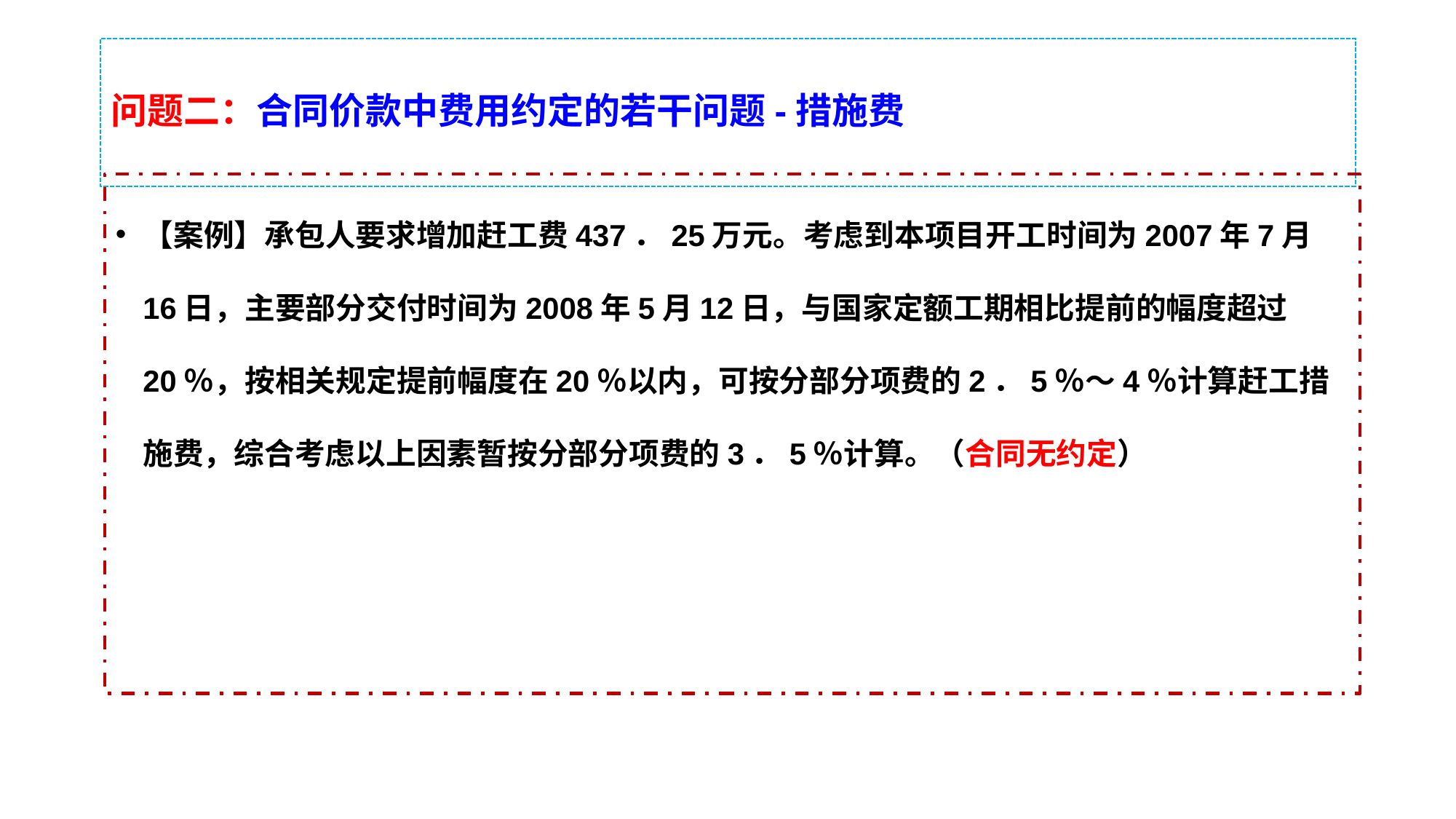

# 问题二：合同价款中费用约定的若干问题-措施费
【案例】承包人要求增加赶工费437．25万元。考虑到本项目开工时间为2007年7月16日，主要部分交付时间为2008年5月12日，与国家定额工期相比提前的幅度超过20％，按相关规定提前幅度在20％以内，可按分部分项费的2．5％～4％计算赶工措施费，综合考虑以上因素暂按分部分项费的3．5％计算。（合同无约定）